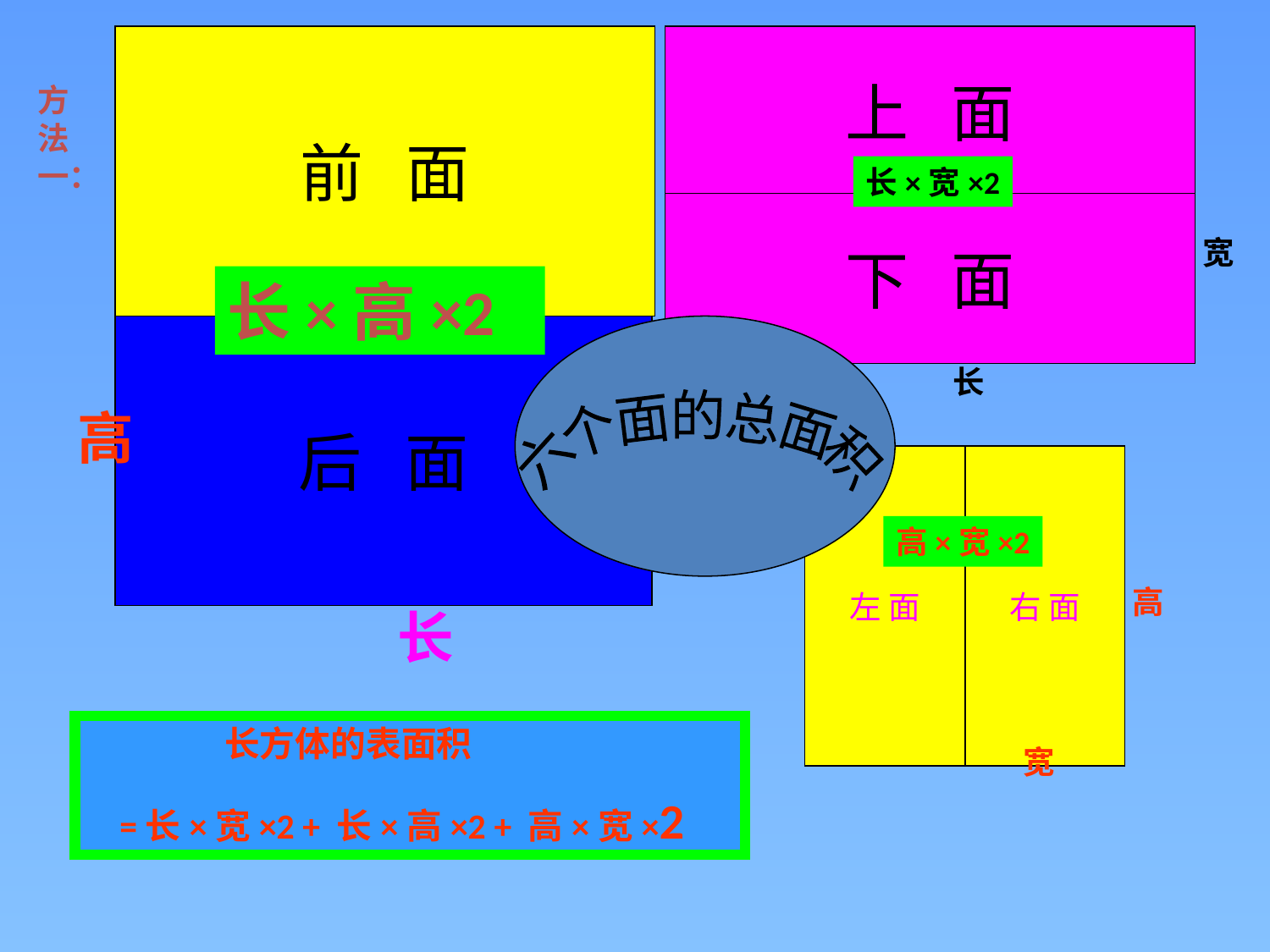

前   面
上   面

长
下   面

      方
法
一：
长×宽×2
宽
长×高×2

六个面的总面积
后   面
长
高
左 面
高

右 面
高×宽×2
高
长
                  长方体的表面积
    =长×宽×2 + 长×高×2 + 高×宽×2
宽